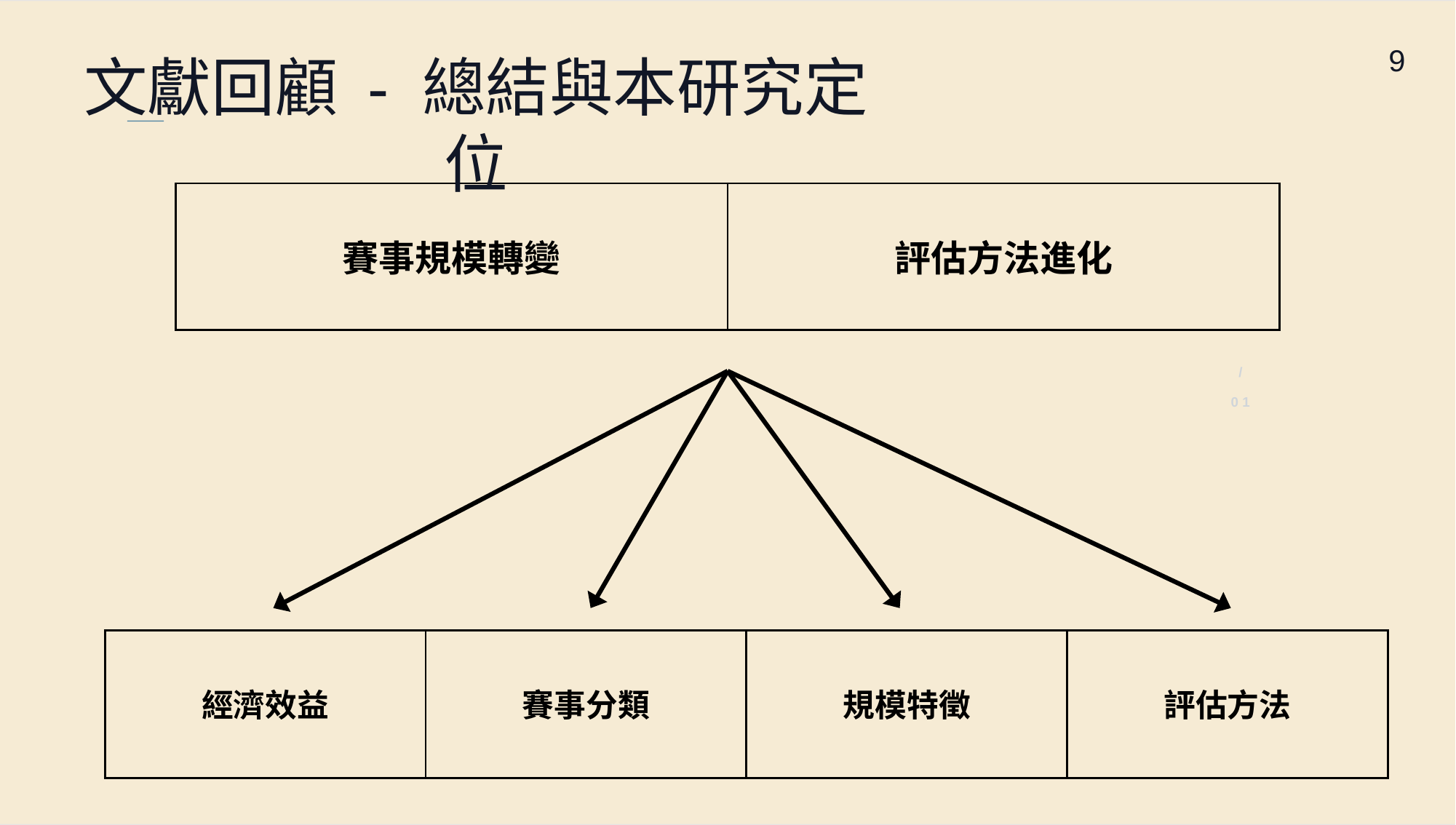

9
文獻回顧 - 總結與本研究定位

| 賽事規模轉變 | 評估方法進化 |
| --- | --- |
/

0 1
| 經濟效益 | 賽事分類 | 規模特徵 | 評估方法 |
| --- | --- | --- | --- |